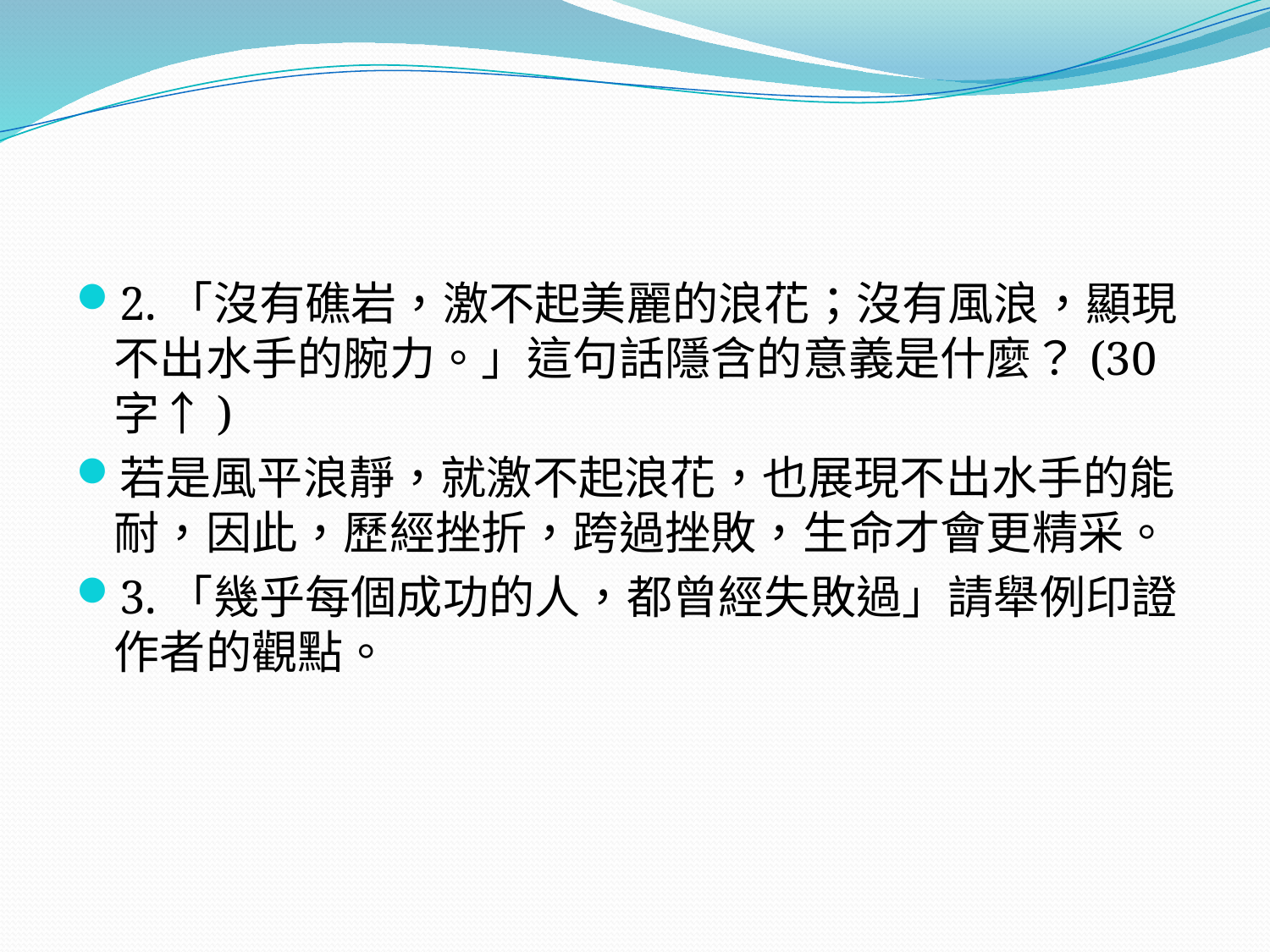

#
2.「沒有礁岩，激不起美麗的浪花；沒有風浪，顯現不出水手的腕力。」這句話隱含的意義是什麼？(30字↑)
若是風平浪靜，就激不起浪花，也展現不出水手的能耐，因此，歷經挫折，跨過挫敗，生命才會更精采。
3.「幾乎每個成功的人，都曾經失敗過」請舉例印證作者的觀點。